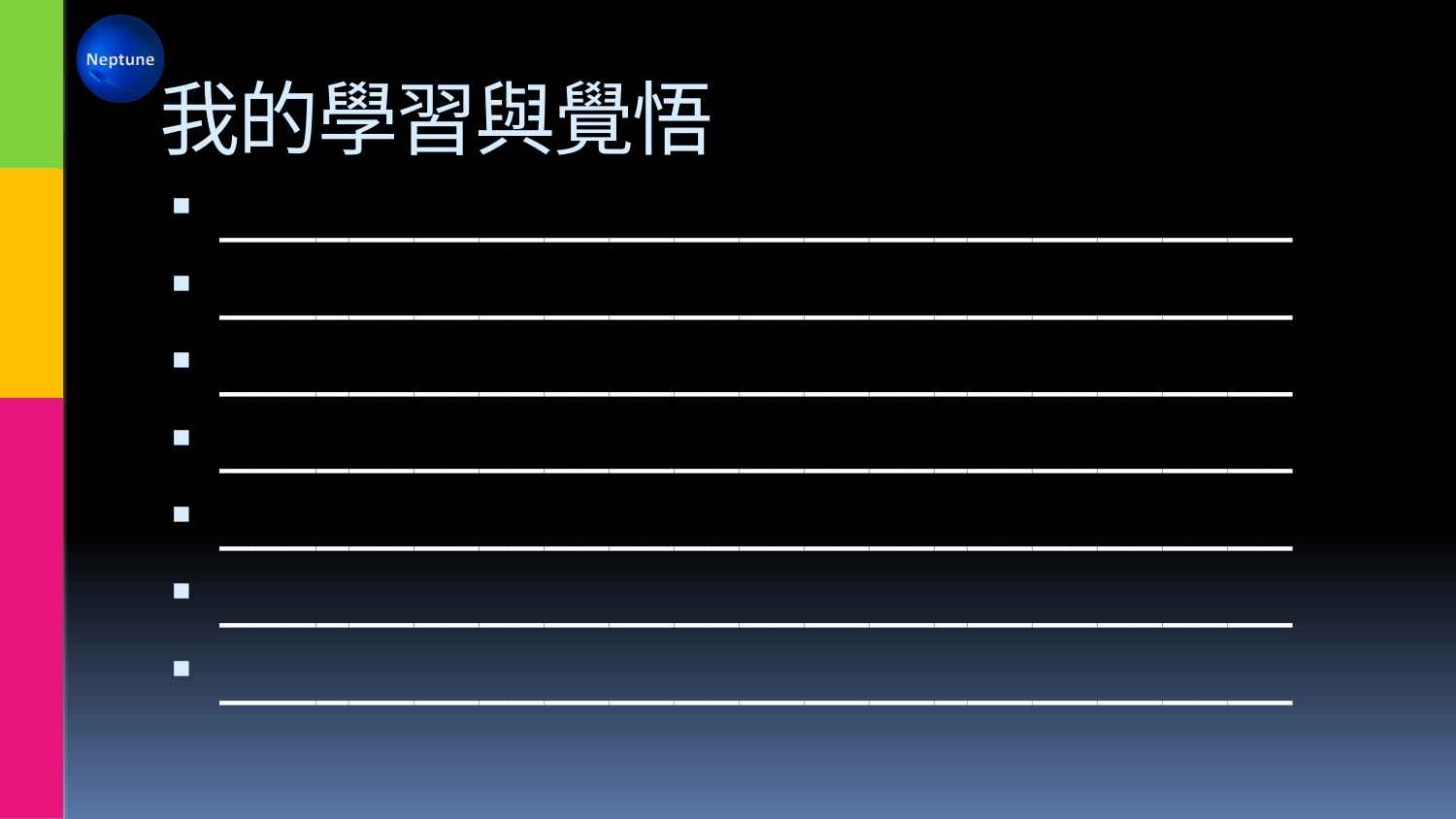

# 我的學習與覺悟
_________________________________
_________________________________
_________________________________
_________________________________
_________________________________
_________________________________
_________________________________